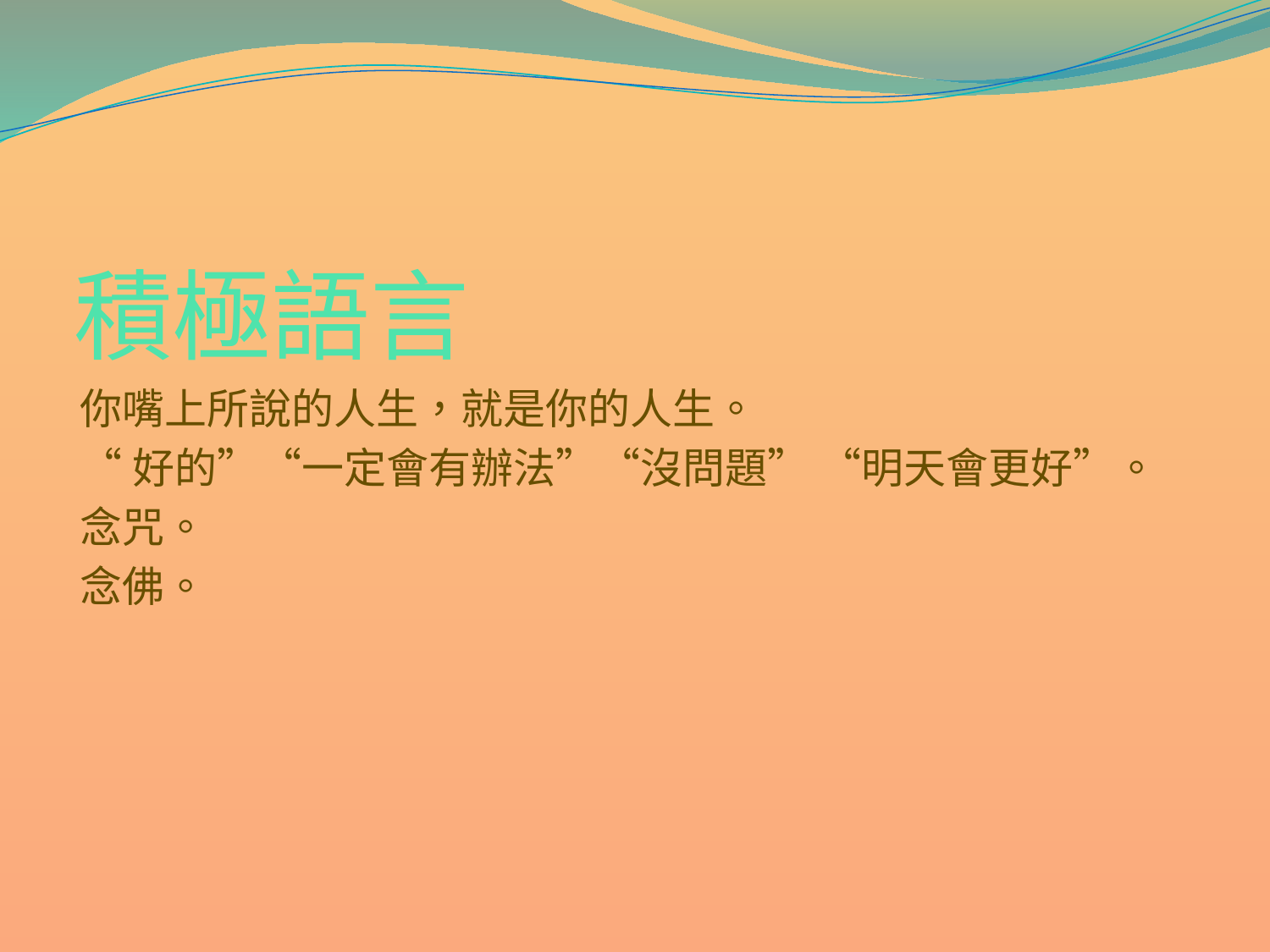

# 積極語言
你嘴上所說的人生，就是你的人生。
“好的”“一定會有辦法”“沒問題” “明天會更好”。
念咒。
念佛。